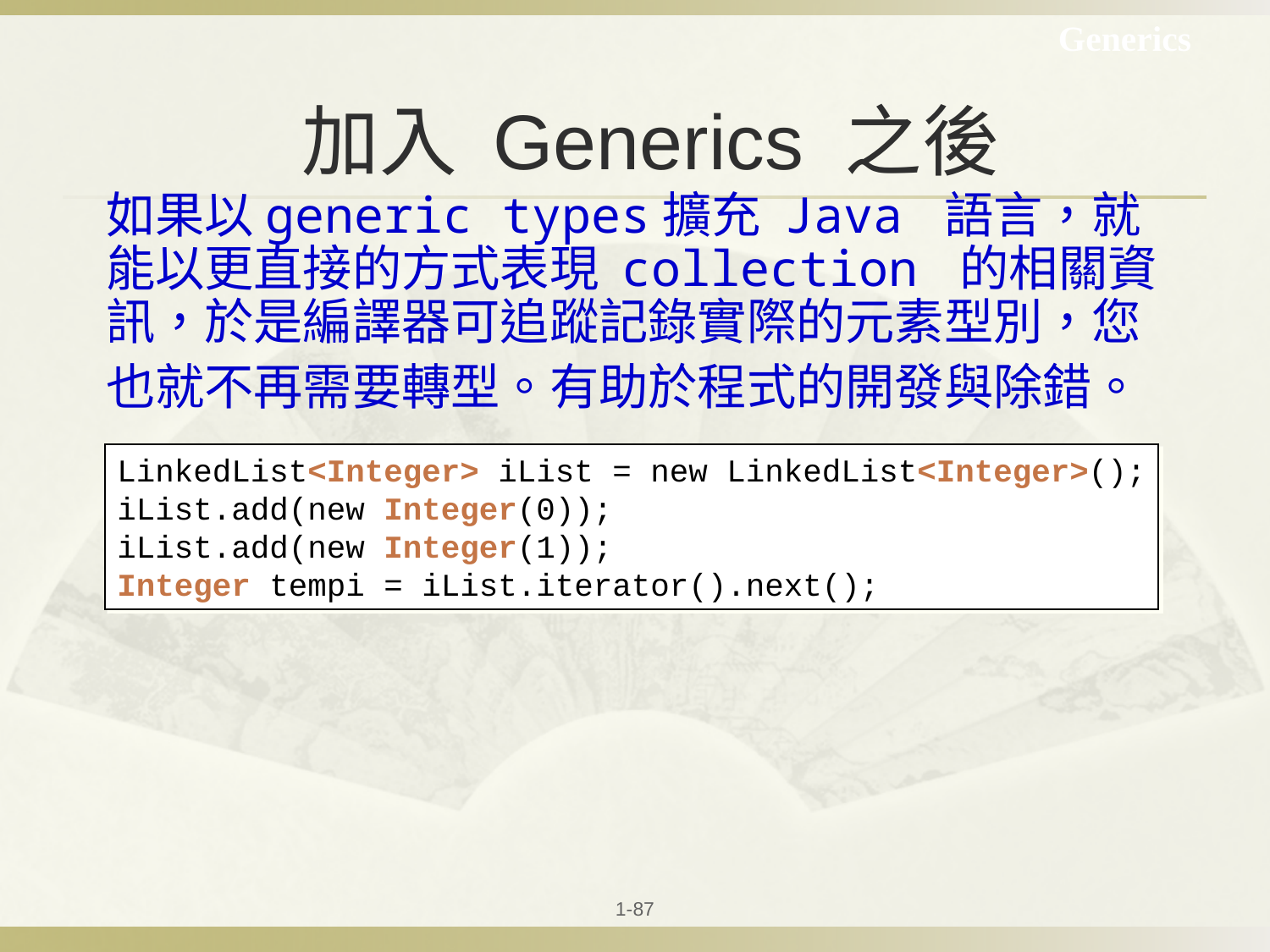

Generics
# 加入 Generics 之後
如果以generic types擴充 Java 語言，就能以更直接的方式表現 collection 的相關資訊，於是編譯器可追蹤記錄實際的元素型別，您也就不再需要轉型。有助於程式的開發與除錯。
LinkedList<Integer> iList = new LinkedList<Integer>();
iList.add(new Integer(0));
iList.add(new Integer(1));
Integer tempi = iList.iterator().next();
1-87